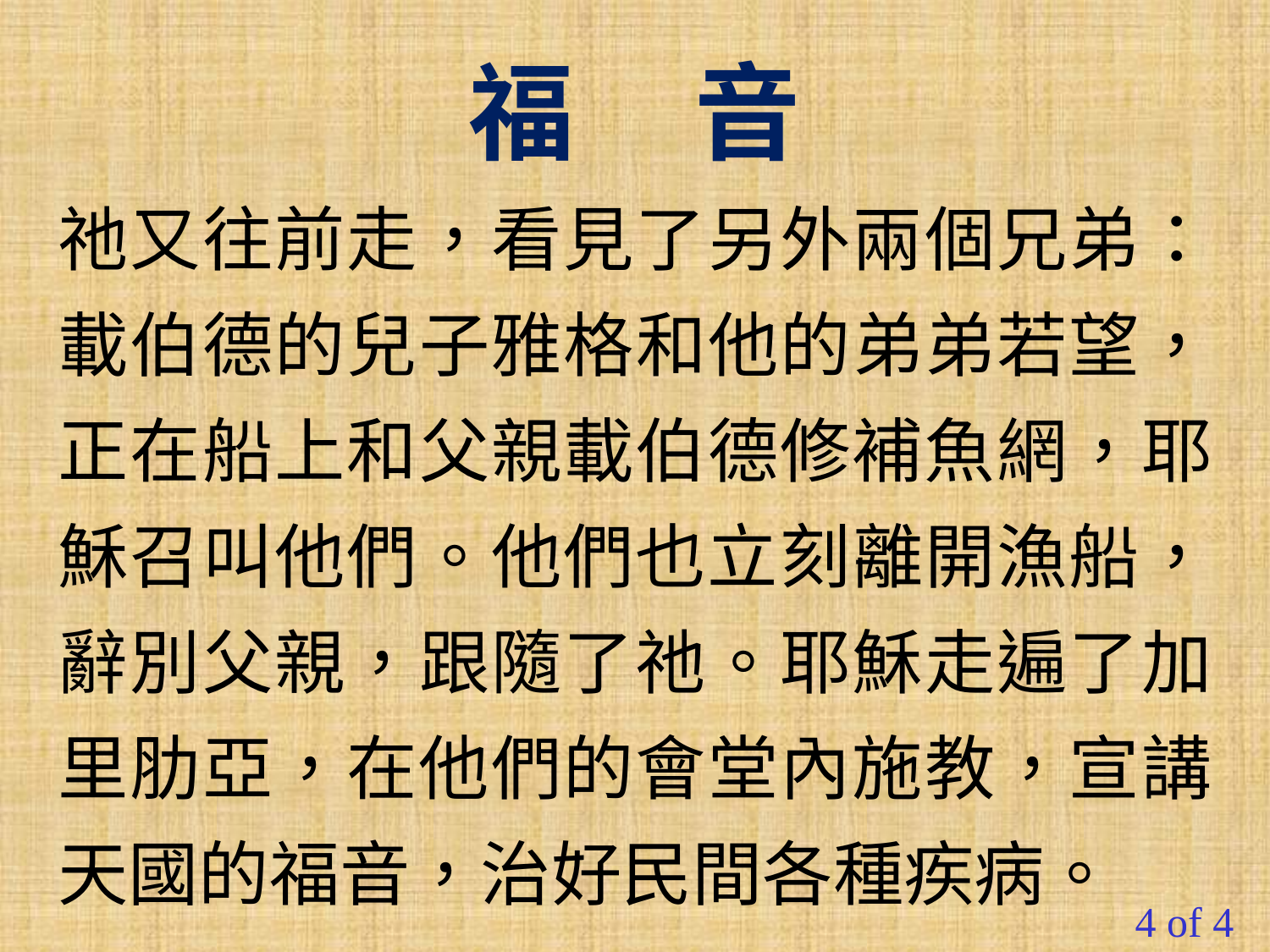

福     音
祂又往前走，看見了另外兩個兄弟：載伯德的兒子雅格和他的弟弟若望，正在船上和父親載伯德修補魚網，耶穌召叫他們。他們也立刻離開漁船，辭別父親，跟隨了祂。耶穌走遍了加里肋亞，在他們的會堂內施教，宣講天國的福音，治好民間各種疾病。
4 of 4